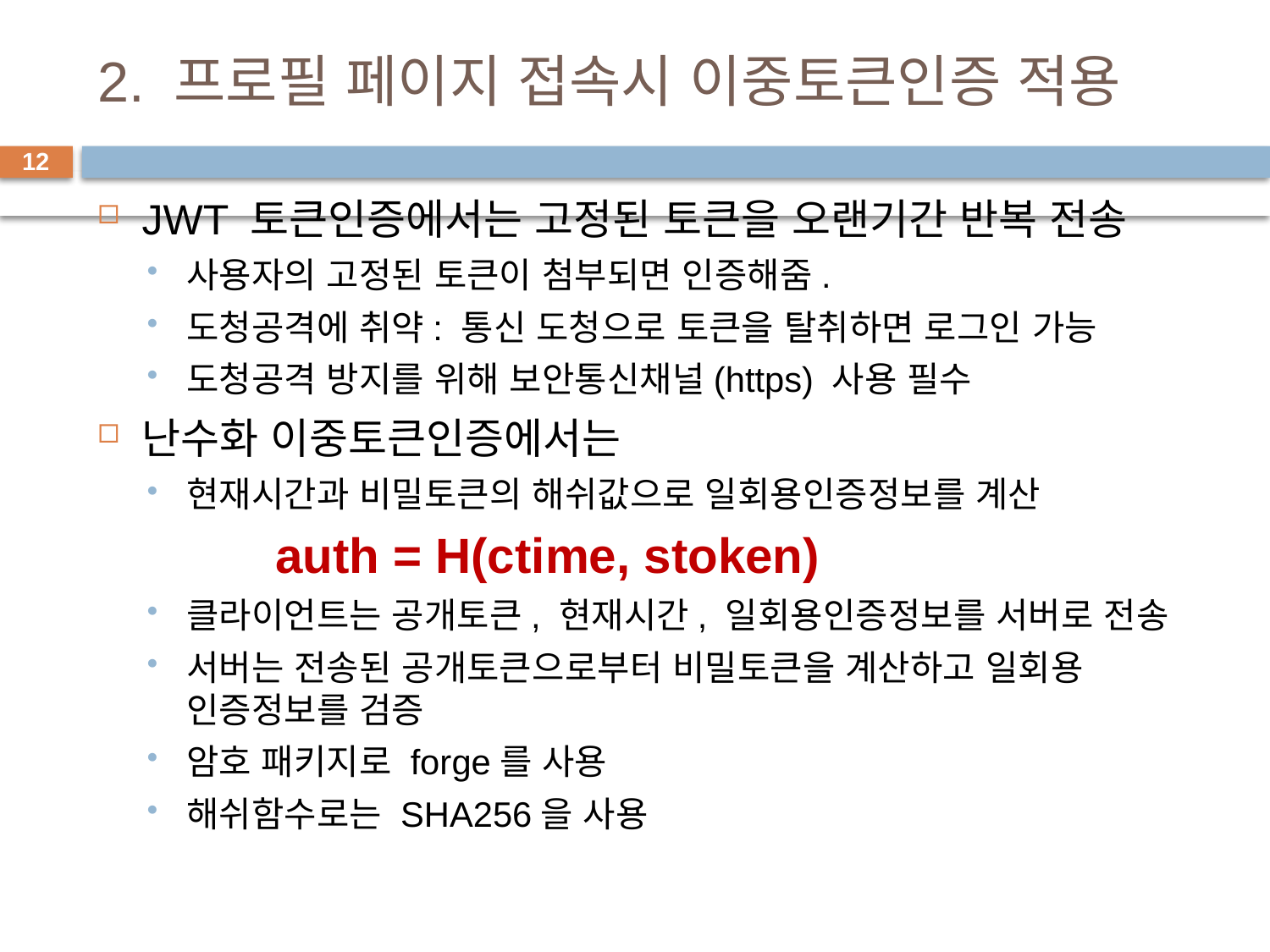

# 2. 프로필 페이지 접속시 이중토큰인증 적용
12
JWT 토큰인증에서는 고정된 토큰을 오랜기간 반복 전송
사용자의 고정된 토큰이 첨부되면 인증해줌.
도청공격에 취약: 통신 도청으로 토큰을 탈취하면 로그인 가능
도청공격 방지를 위해 보안통신채널(https) 사용 필수
난수화 이중토큰인증에서는
현재시간과 비밀토큰의 해쉬값으로 일회용인증정보를 계산
	auth = H(ctime, stoken)
클라이언트는 공개토큰, 현재시간, 일회용인증정보를 서버로 전송
서버는 전송된 공개토큰으로부터 비밀토큰을 계산하고 일회용 인증정보를 검증
암호 패키지로 forge를 사용
해쉬함수로는 SHA256을 사용